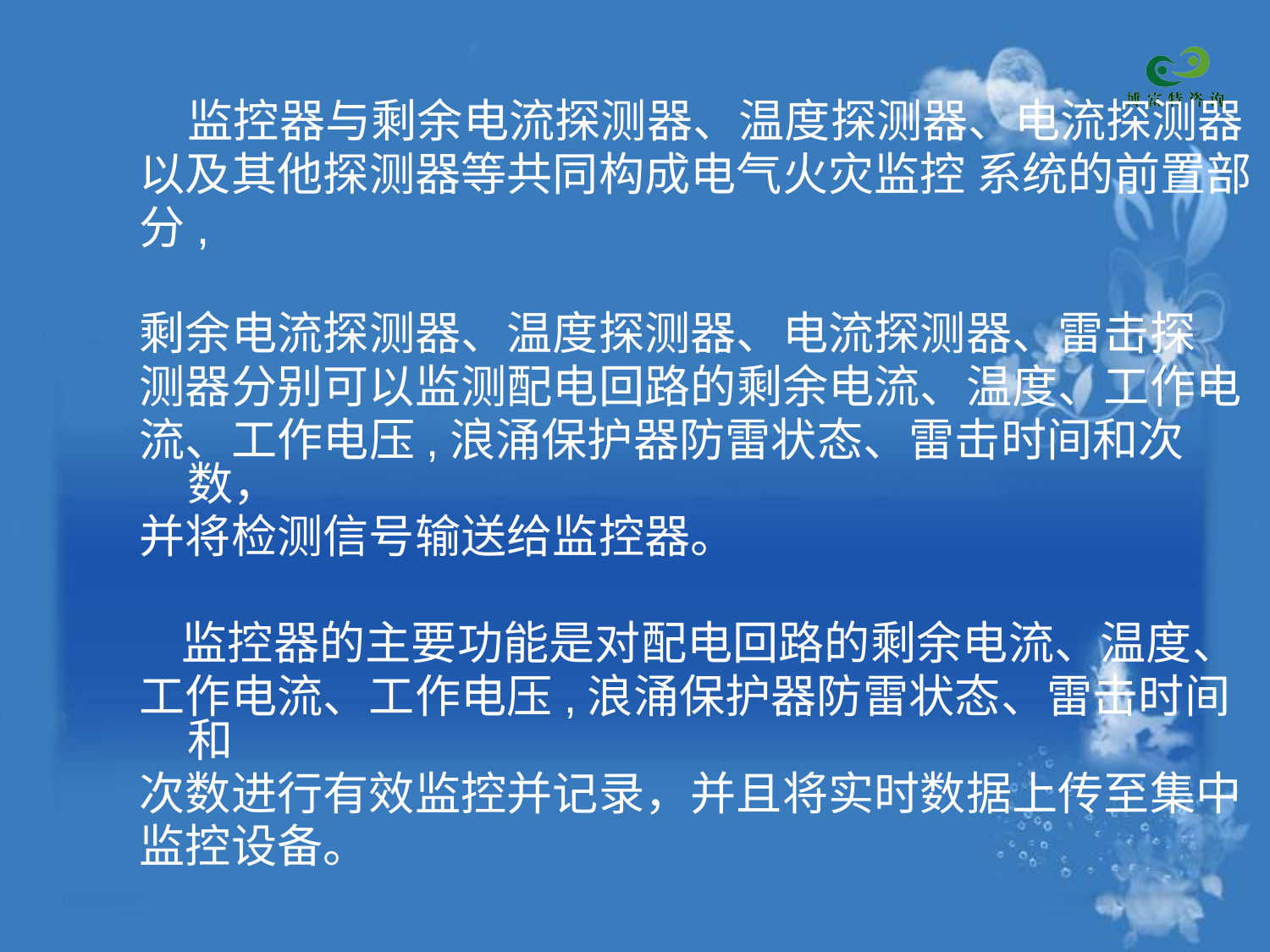

监控器与剩余电流探测器、温度探测器、电流探测器
以及其他探测器等共同构成电气火灾监控 系统的前置部
分,

剩余电流探测器、温度探测器、电流探测器、雷击探
测器分别可以监测配电回路的剩余电流、温度、工作电
流、工作电压,浪涌保护器防雷状态、雷击时间和次数，
并将检测信号输送给监控器。

   监控器的主要功能是对配电回路的剩余电流、温度、
工作电流、工作电压,浪涌保护器防雷状态、雷击时间和
次数进行有效监控并记录，并且将实时数据上传至集中
监控设备。